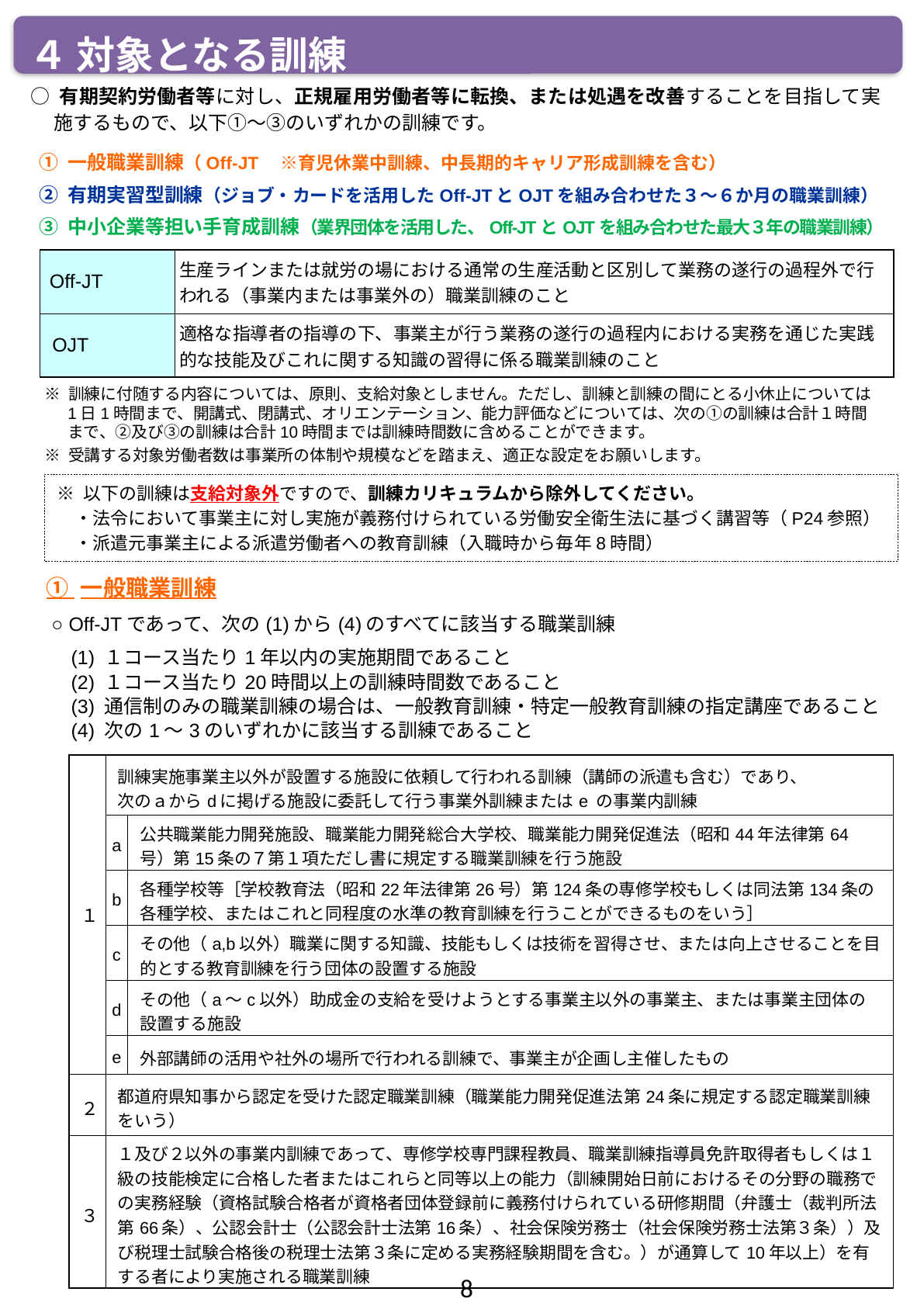

４ 対象となる訓練
○ 有期契約労働者等に対し、正規雇用労働者等に転換、または処遇を改善することを目指して実施するもので、以下①～③のいずれかの訓練です。
➀ 一般職業訓練（Off-JT　※育児休業中訓練、中長期的キャリア形成訓練を含む）
➁ 有期実習型訓練（ジョブ・カードを活用したOff-JTとOJTを組み合わせた３～６か月の職業訓練）
③ 中小企業等担い手育成訓練（業界団体を活用した、Off-JTとOJTを組み合わせた最大３年の職業訓練）
| Off-JT | 生産ラインまたは就労の場における通常の生産活動と区別して業務の遂行の過程外で行われる（事業内または事業外の）職業訓練のこと |
| --- | --- |
| OJT | 適格な指導者の指導の下、事業主が行う業務の遂行の過程内における実務を通じた実践的な技能及びこれに関する知識の習得に係る職業訓練のこと |
※ 訓練に付随する内容については、原則、支給対象としません。ただし、訓練と訓練の間にとる小休止については1日1時間まで、開講式、閉講式、オリエンテーション、能力評価などについては、次の①の訓練は合計１時間まで、②及び③の訓練は合計10時間までは訓練時間数に含めることができます。
※ 受講する対象労働者数は事業所の体制や規模などを踏まえ、適正な設定をお願いします。
※ 以下の訓練は支給対象外ですので、訓練カリキュラムから除外してください。
　・法令において事業主に対し実施が義務付けられている労働安全衛生法に基づく講習等（P24参照）
　・派遣元事業主による派遣労働者への教育訓練（入職時から毎年8時間）
| ➀ 一般職業訓練 ○ Off-JTであって、次の(1)から(4)のすべてに該当する職業訓練 　(1) １コース当たり1年以内の実施期間であること 　(2) １コース当たり20時間以上の訓練時間数であること 　(3) 通信制のみの職業訓練の場合は、一般教育訓練・特定一般教育訓練の指定講座であること 　(4) 次の1～3のいずれかに該当する訓練であること |  |  |  |
| --- | --- | --- | --- |
|  | １ | 訓練実施事業主以外が設置する施設に依頼して行われる訓練（講師の派遣も含む）であり、 次のａからdに掲げる施設に委託して行う事業外訓練またはe の事業内訓練 |  |
|  |  | a | 公共職業能力開発施設、職業能力開発総合大学校、職業能力開発促進法（昭和44年法律第64号）第15条の７第１項ただし書に規定する職業訓練を行う施設 |
|  |  | b | 各種学校等［学校教育法（昭和22年法律第26号）第124条の専修学校もしくは同法第134条の各種学校、またはこれと同程度の水準の教育訓練を行うことができるものをいう］ |
|  |  | c | その他（a,b以外）職業に関する知識、技能もしくは技術を習得させ、または向上させることを目的とする教育訓練を行う団体の設置する施設 |
|  |  | d | その他（a～c以外）助成金の支給を受けようとする事業主以外の事業主、または事業主団体の設置する施設 |
|  |  | e | 外部講師の活用や社外の場所で行われる訓練で、事業主が企画し主催したもの |
|  | ２ | 都道府県知事から認定を受けた認定職業訓練（職業能力開発促進法第24条に規定する認定職業訓練をいう） |  |
|  | ３ | １及び２以外の事業内訓練であって、専修学校専門課程教員、職業訓練指導員免許取得者もしくは１級の技能検定に合格した者またはこれらと同等以上の能力（訓練開始日前におけるその分野の職務での実務経験（資格試験合格者が資格者団体登録前に義務付けられている研修期間（弁護士（裁判所法第66条）、公認会計士（公認会計士法第16条）、社会保険労務士（社会保険労務士法第３条））及び税理士試験合格後の税理士法第３条に定める実務経験期間を含む。）が通算して10年以上）を有する者により実施される職業訓練 |  |
8